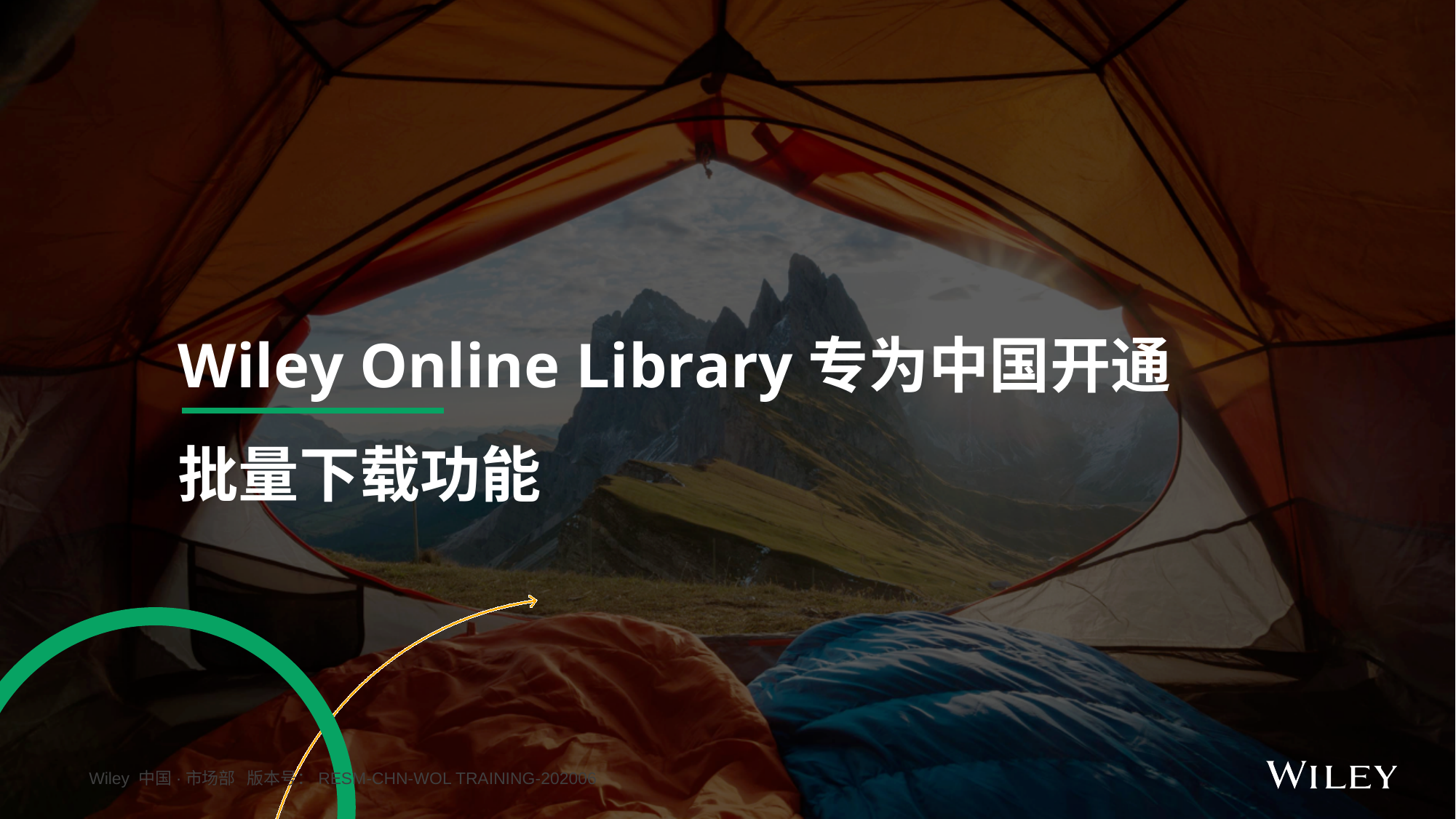

Wiley Online Library专为中国开通
批量下载功能
Wiley 中国·市场部   版本号：RESM-CHN-WOL TRAINING-202006